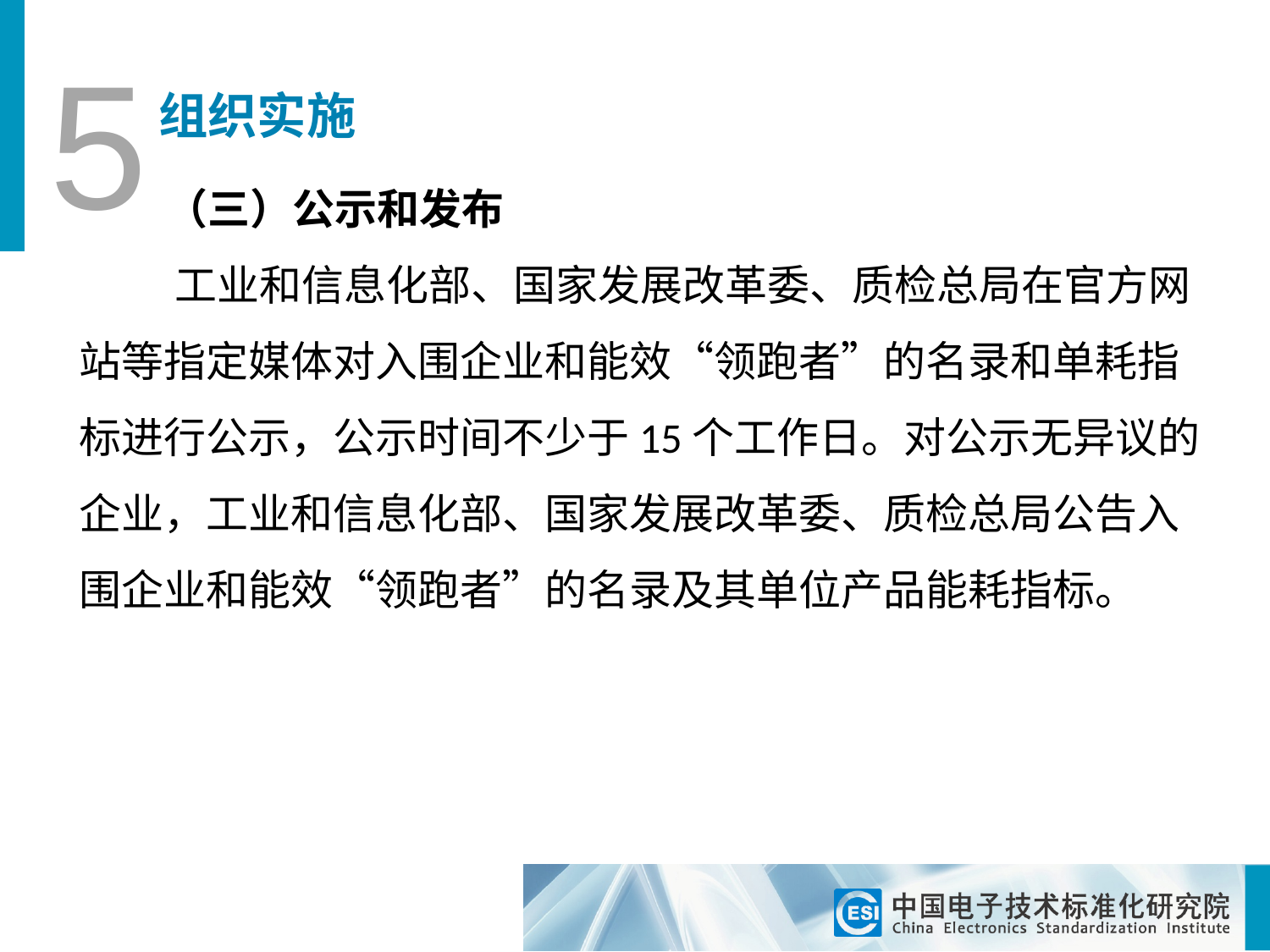

5
组织实施
        （三）公示和发布
         工业和信息化部、国家发展改革委、质检总局在官方网站等指定媒体对入围企业和能效“领跑者”的名录和单耗指标进行公示，公示时间不少于15个工作日。对公示无异议的企业，工业和信息化部、国家发展改革委、质检总局公告入围企业和能效“领跑者”的名录及其单位产品能耗指标。